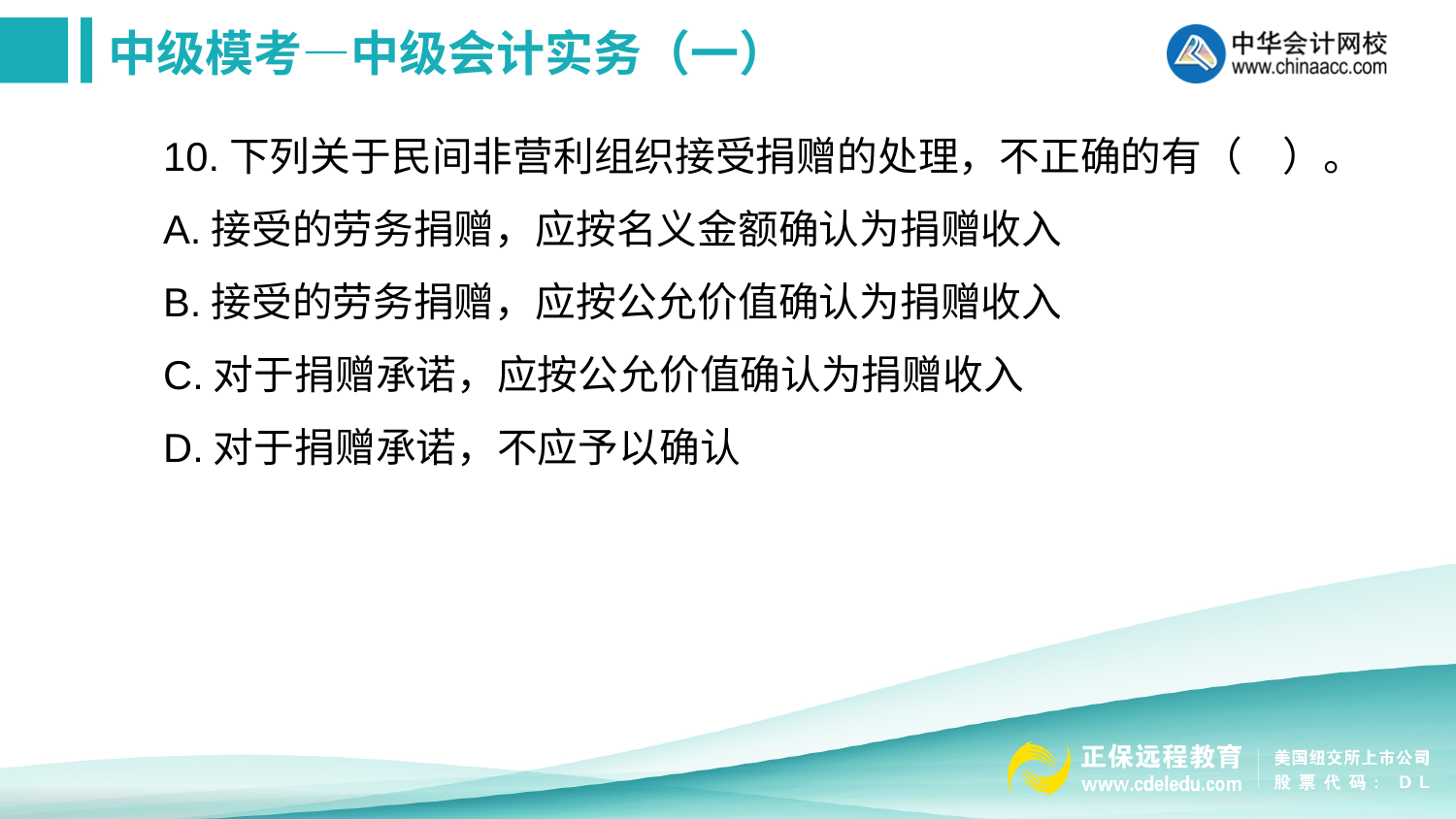

10.下列关于民间非营利组织接受捐赠的处理，不正确的有（　）。
A.接受的劳务捐赠，应按名义金额确认为捐赠收入
B.接受的劳务捐赠，应按公允价值确认为捐赠收入
C.对于捐赠承诺，应按公允价值确认为捐赠收入
D.对于捐赠承诺，不应予以确认